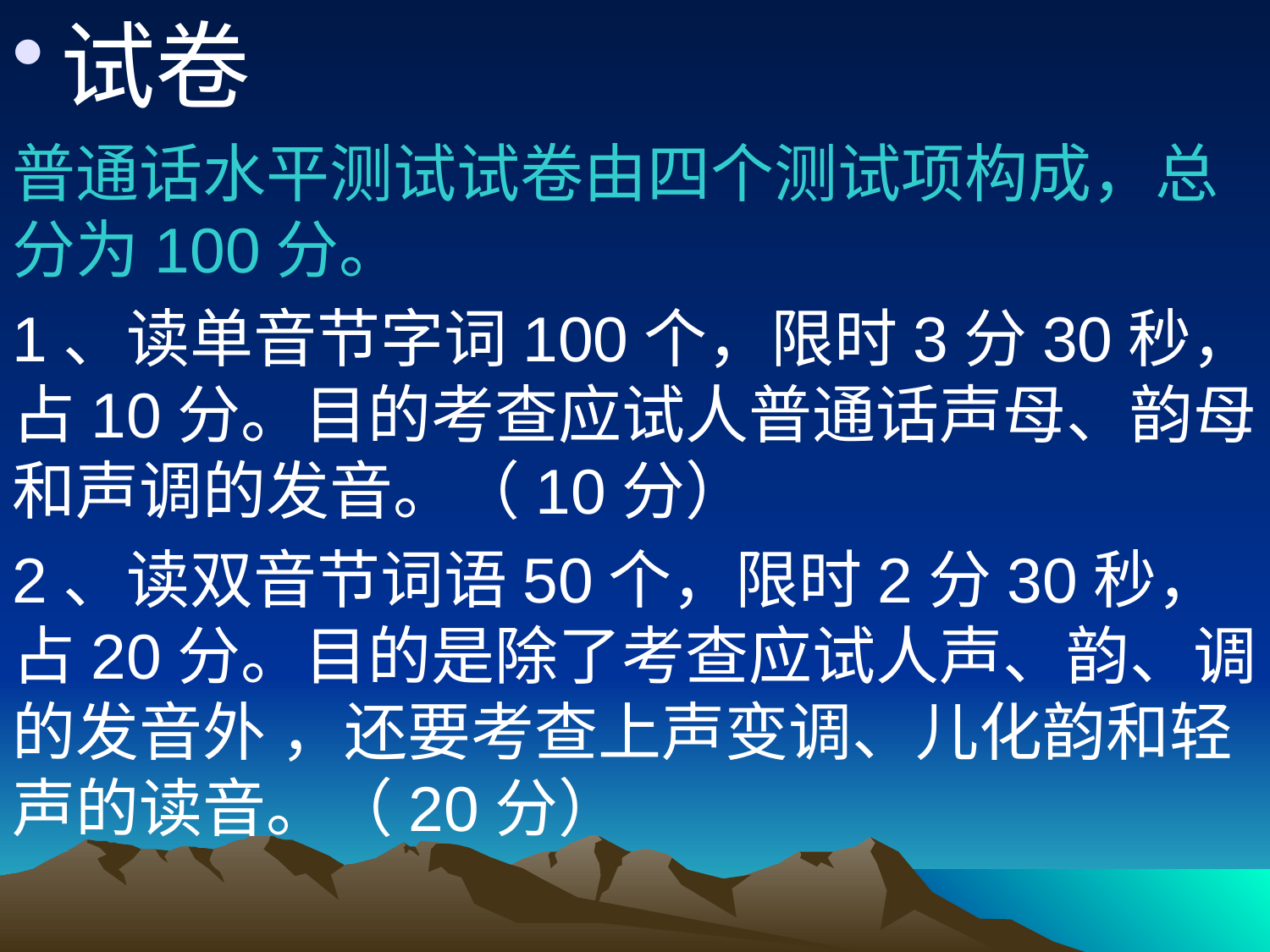

试卷
普通话水平测试试卷由四个测试项构成，总分为100分。
1、读单音节字词100个，限时3分30秒，占10分。目的考查应试人普通话声母、韵母和声调的发音。（10分）
2、读双音节词语50个，限时2分30秒，占20分。目的是除了考查应试人声、韵、调的发音外 ，还要考查上声变调、儿化韵和轻声的读音。（20分）